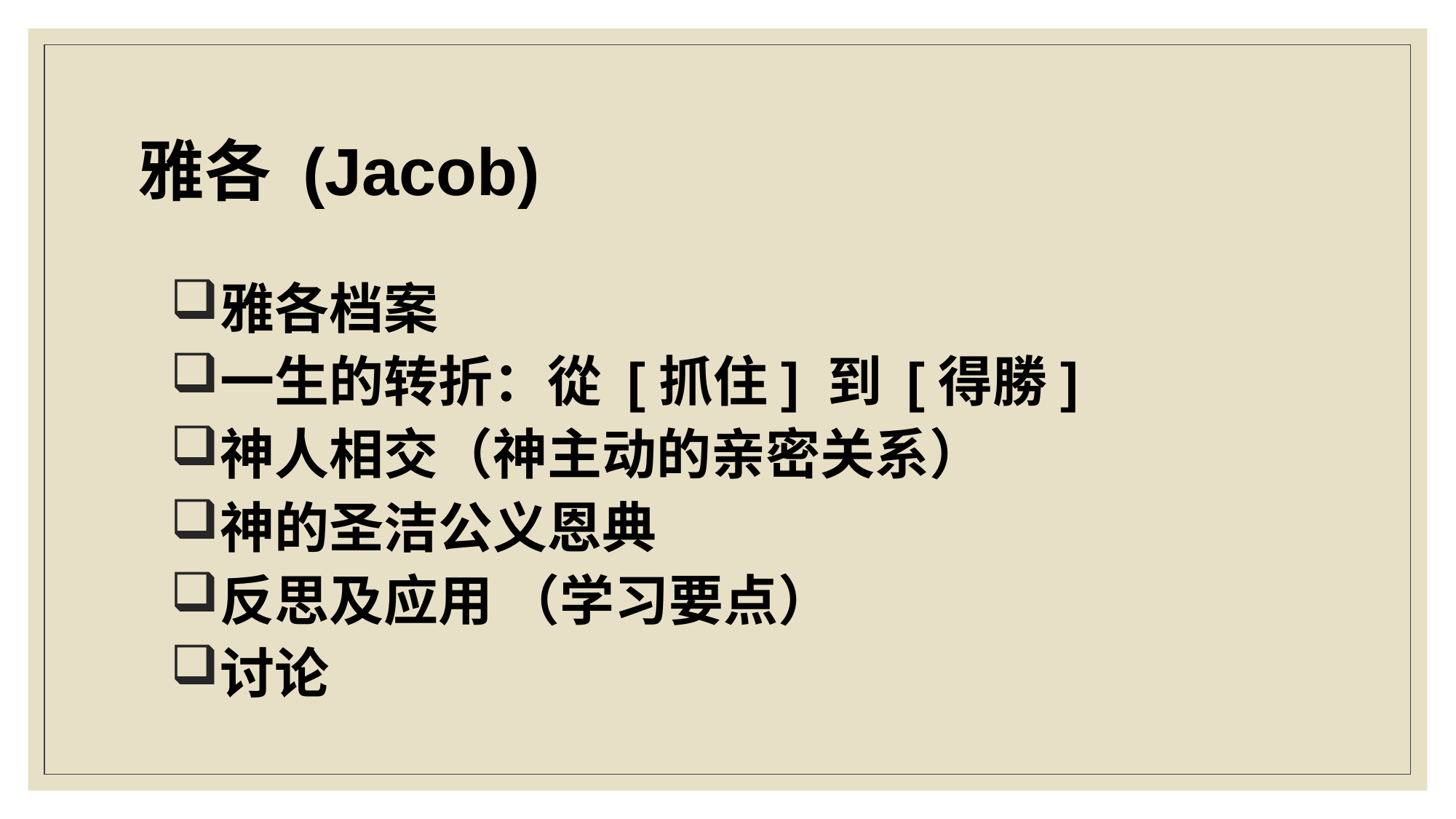

# 雅各 (Jacob)

雅各档案
一生的转折：從 [抓住] 到 [得勝]
神人相交（神主动的亲密关系）
神的圣洁公义恩典
反思及应用 （学习要点）
讨论